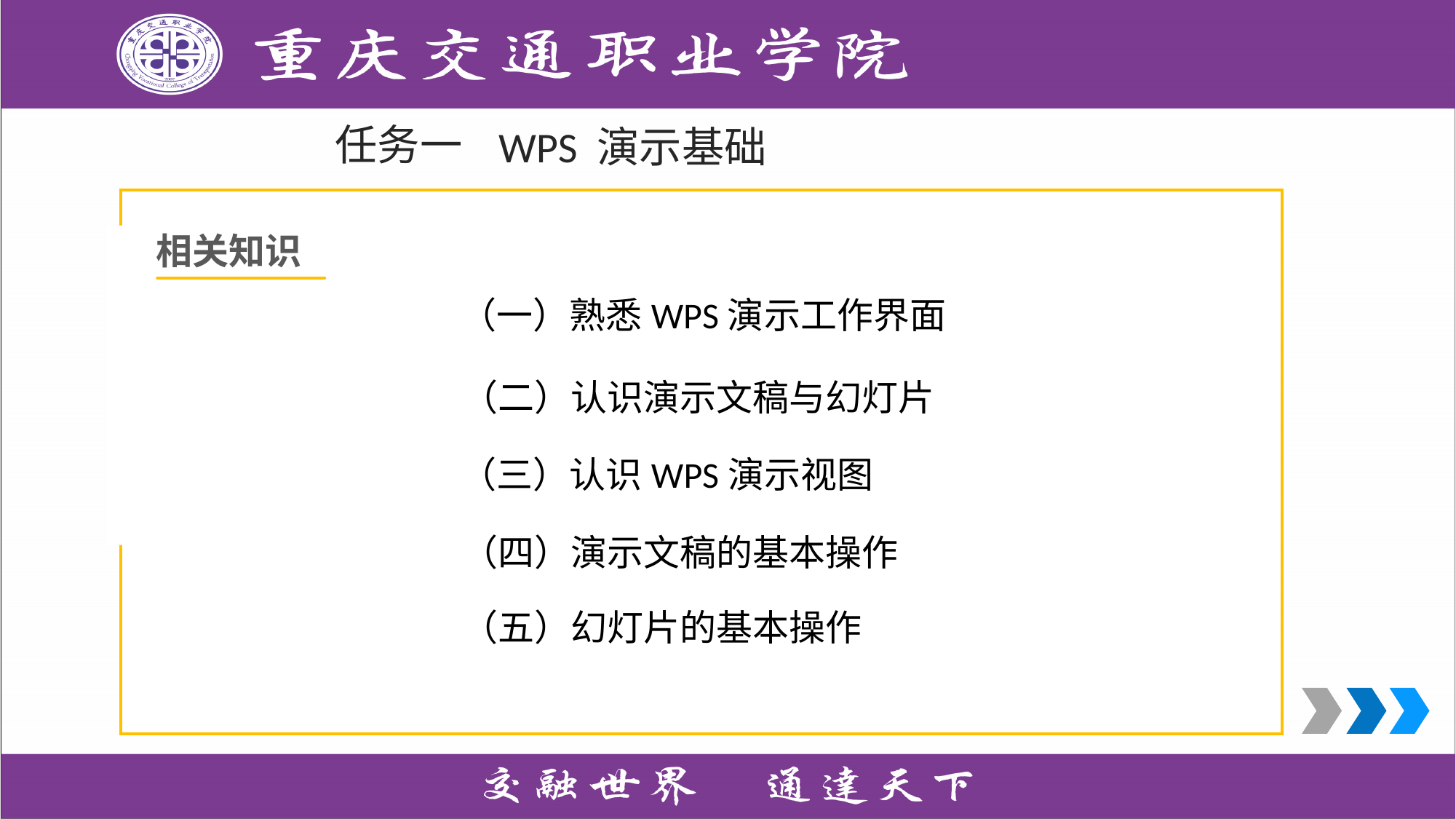

任务一
WPS 演示基础

相关知识

（一）熟悉WPS演示工作界面
（二）认识演示文稿与幻灯片
（三）认识WPS演示视图
（四）演示文稿的基本操作
（五）幻灯片的基本操作